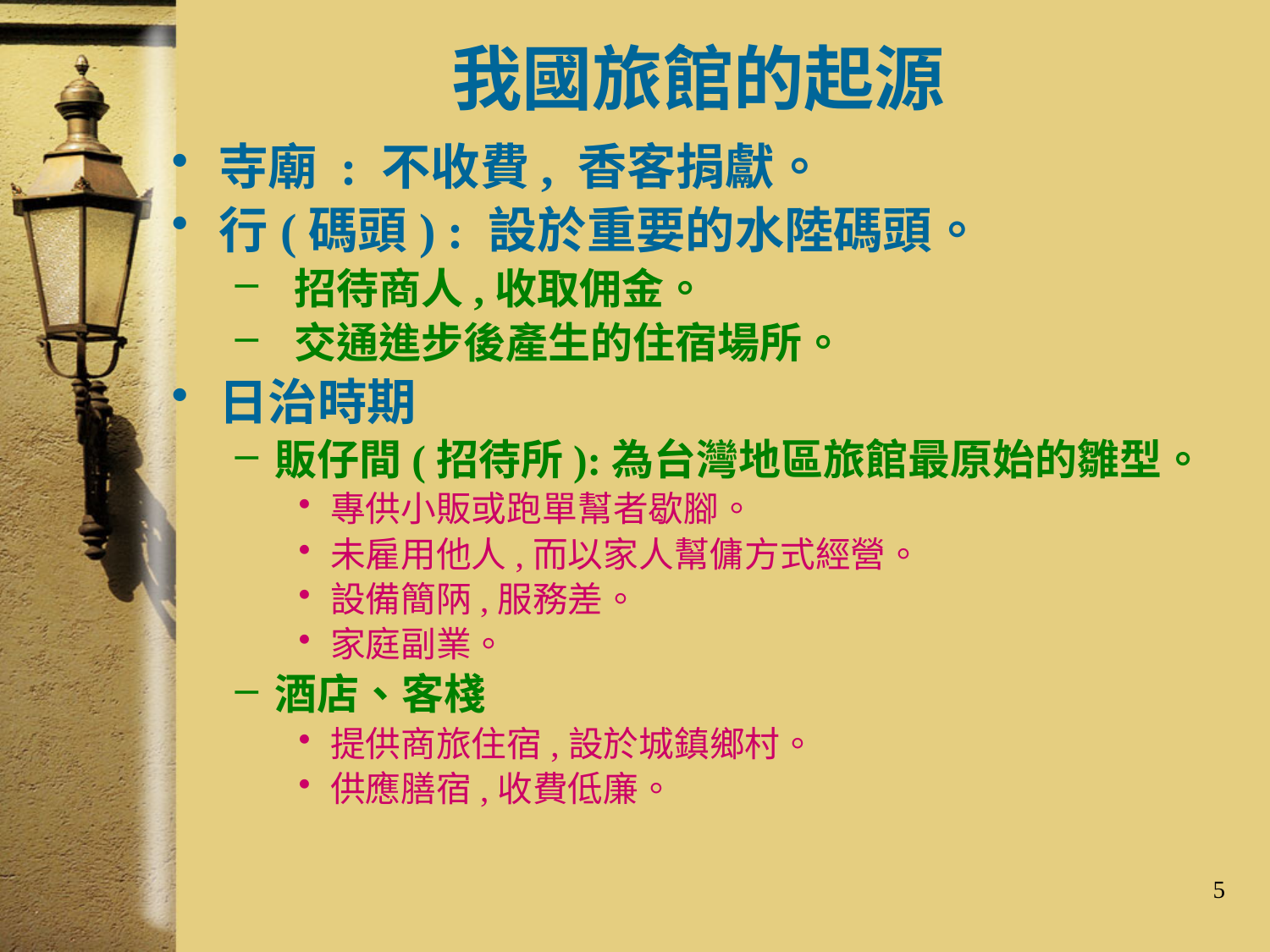

# 我國旅館的起源

寺廟 : 不收費, 香客捐獻。
行(碼頭) : 設於重要的水陸碼頭。
 招待商人,收取佣金。
 交通進步後產生的住宿場所。
日治時期
販仔間(招待所):為台灣地區旅館最原始的雛型。
專供小販或跑單幫者歇腳。
未雇用他人,而以家人幫傭方式經營。
設備簡陃,服務差。
家庭副業。
酒店、客棧
提供商旅住宿,設於城鎮鄉村。
供應膳宿,收費低廉。
5